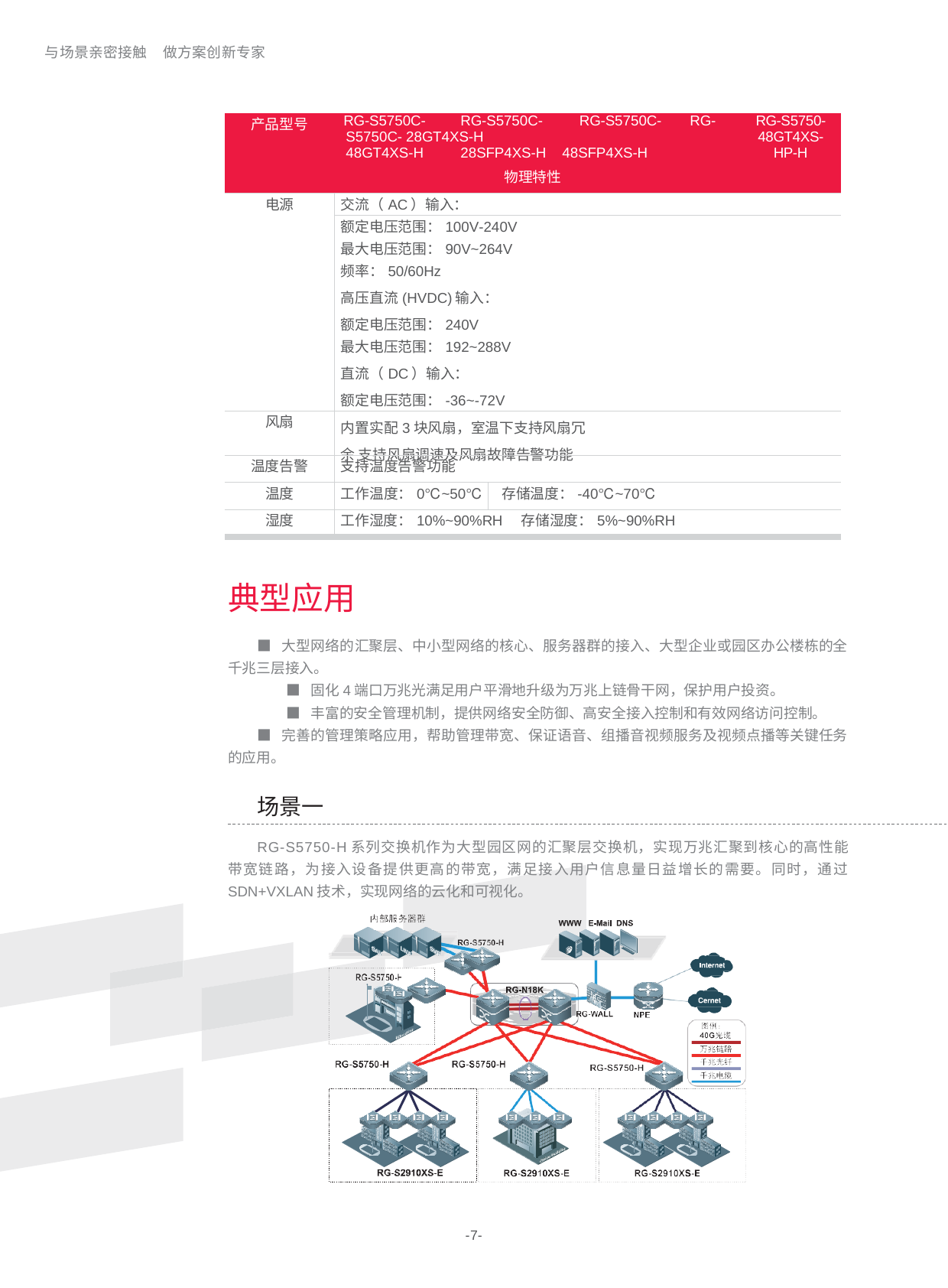

与场景亲密接触
做方案创新专家
| 产品型号 | RG-S5750C- RG-S5750C- RG-S5750C- RG-S5750C- 28GT4XS-H 48GT4XS-H 28SFP4XS-H 48SFP4XS-H |  | RG-S5750- 48GT4XS- HP-H |
| --- | --- | --- | --- |
| 物理特性 |  |  |  |
| 电源 | 交流（AC）输入： |  |  |
|  | 额定电压范围：100V-240V |  |  |
|  | 最大电压范围：90V~264V |  |  |
|  | 频率：50/60Hz |  |  |
|  | 高压直流(HVDC)输入： |  |  |
|  | 额定电压范围：240V |  |  |
|  | 最大电压范围：192~288V |  |  |
|  | 直流（DC）输入： |  |  |
|  | 额定电压范围：-36~-72V |  |  |
| 风扇 | 内置实配3块风扇，室温下支持风扇冗余 支持风扇调速及风扇故障告警功能 |  |  |
| 温度告警 | 支持温度告警功能 |  |  |
| 温度 | 工作温度：0℃~50℃ | 存储温度：-40℃~70℃ |  |
| 湿度 | 工作湿度：10%~90%RH 存储湿度：5%~90%RH |  |  |
典型应用
■  大型网络的汇聚层、中小型网络的核心、服务器群的接入、大型企业或园区办公楼栋的全 千兆三层接入。
■  固化4端口万兆光满足用户平滑地升级为万兆上链骨干网，保护用户投资。
■  丰富的安全管理机制，提供网络安全防御、高安全接入控制和有效网络访问控制。
■  完善的管理策略应用，帮助管理带宽、保证语音、组播音视频服务及视频点播等关键任务 的应用。

场景一
RG-S5750-H系列交换机作为大型园区网的汇聚层交换机，实现万兆汇聚到核心的高性能 带宽链路，为接入设备提供更高的带宽，满足接入用户信息量日益增长的需要。同时，通过 SDN+VXLAN技术，实现网络的云化和可视化。

-7-